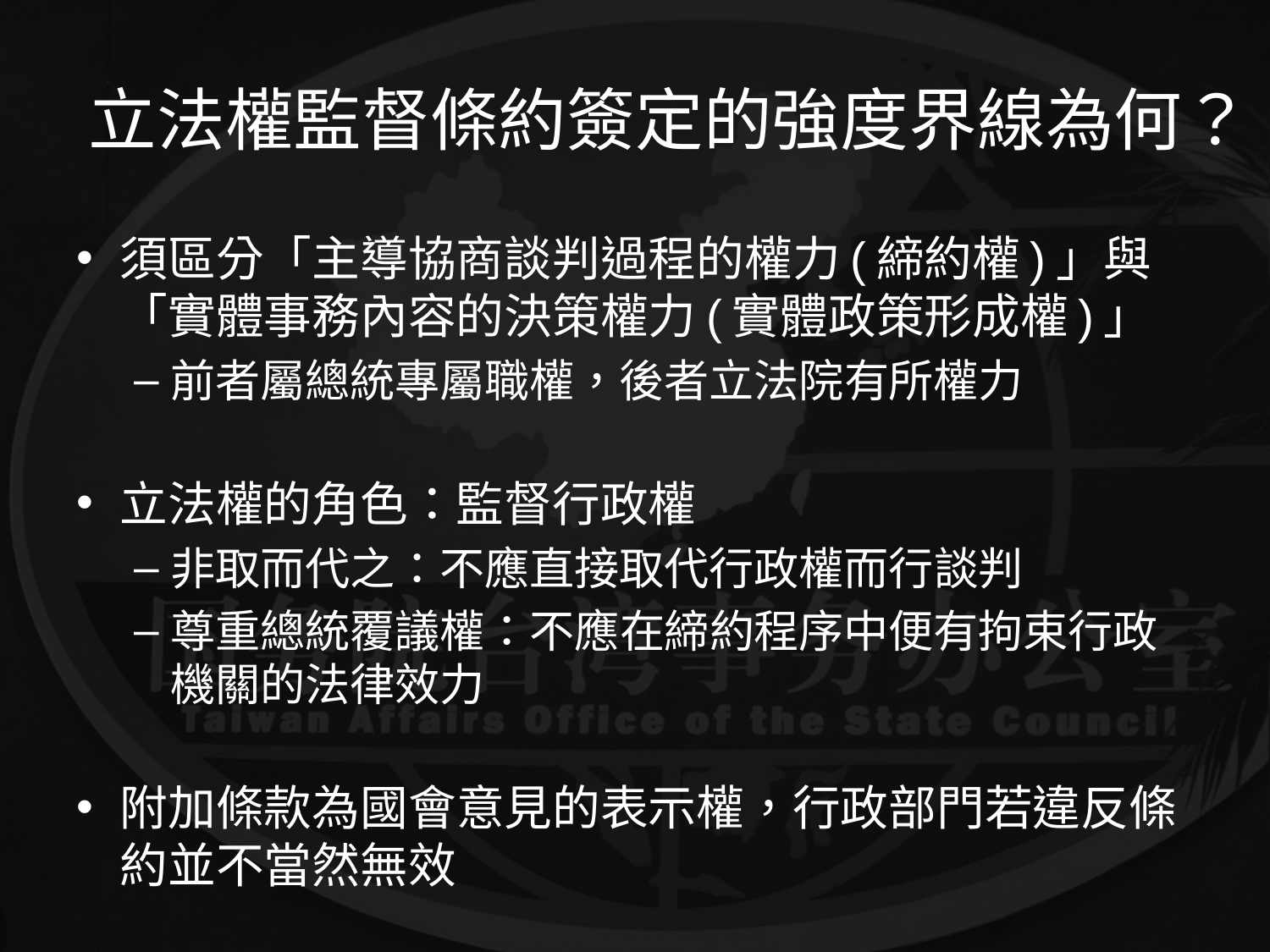

# 立法權監督條約簽定的強度界線為何？
須區分「主導協商談判過程的權力(締約權)」與「實體事務內容的決策權力(實體政策形成權)」
前者屬總統專屬職權，後者立法院有所權力

立法權的角色：監督行政權
非取而代之：不應直接取代行政權而行談判
尊重總統覆議權：不應在締約程序中便有拘束行政機關的法律效力

附加條款為國會意見的表示權，行政部門若違反條約並不當然無效